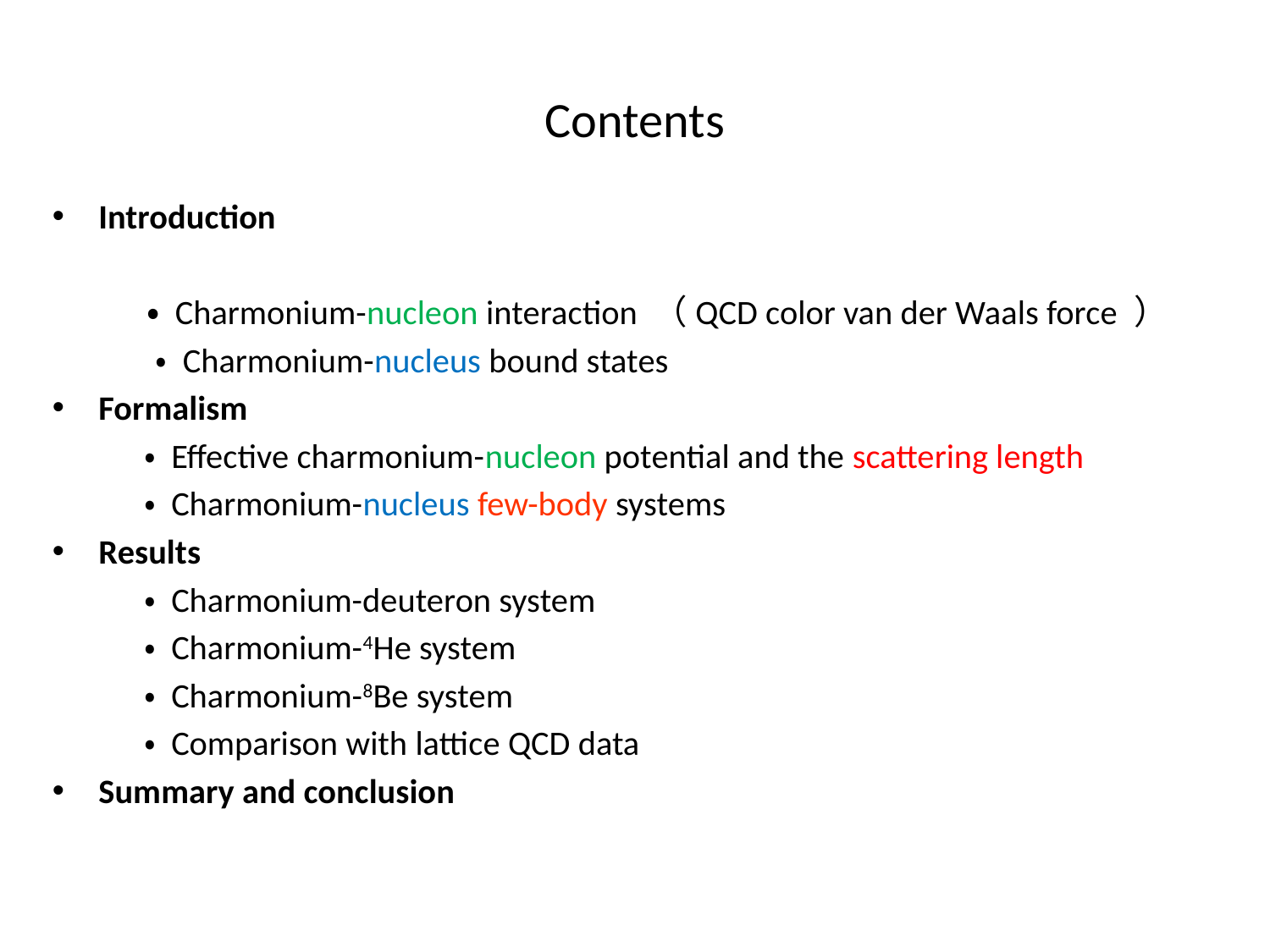

# Contents
Introduction

           ・ Charmonium-nucleon interaction （QCD color van der Waals force ）
     　   ・ Charmonium-nucleus bound states
Formalism
           ・ Effective charmonium-nucleon potential and the scattering length
           ・ Charmonium-nucleus few-body systems
Results
           ・ Charmonium-deuteron system
           ・ Charmonium-4He system
           ・ Charmonium-8Be system
           ・ Comparison with lattice QCD data
Summary and conclusion